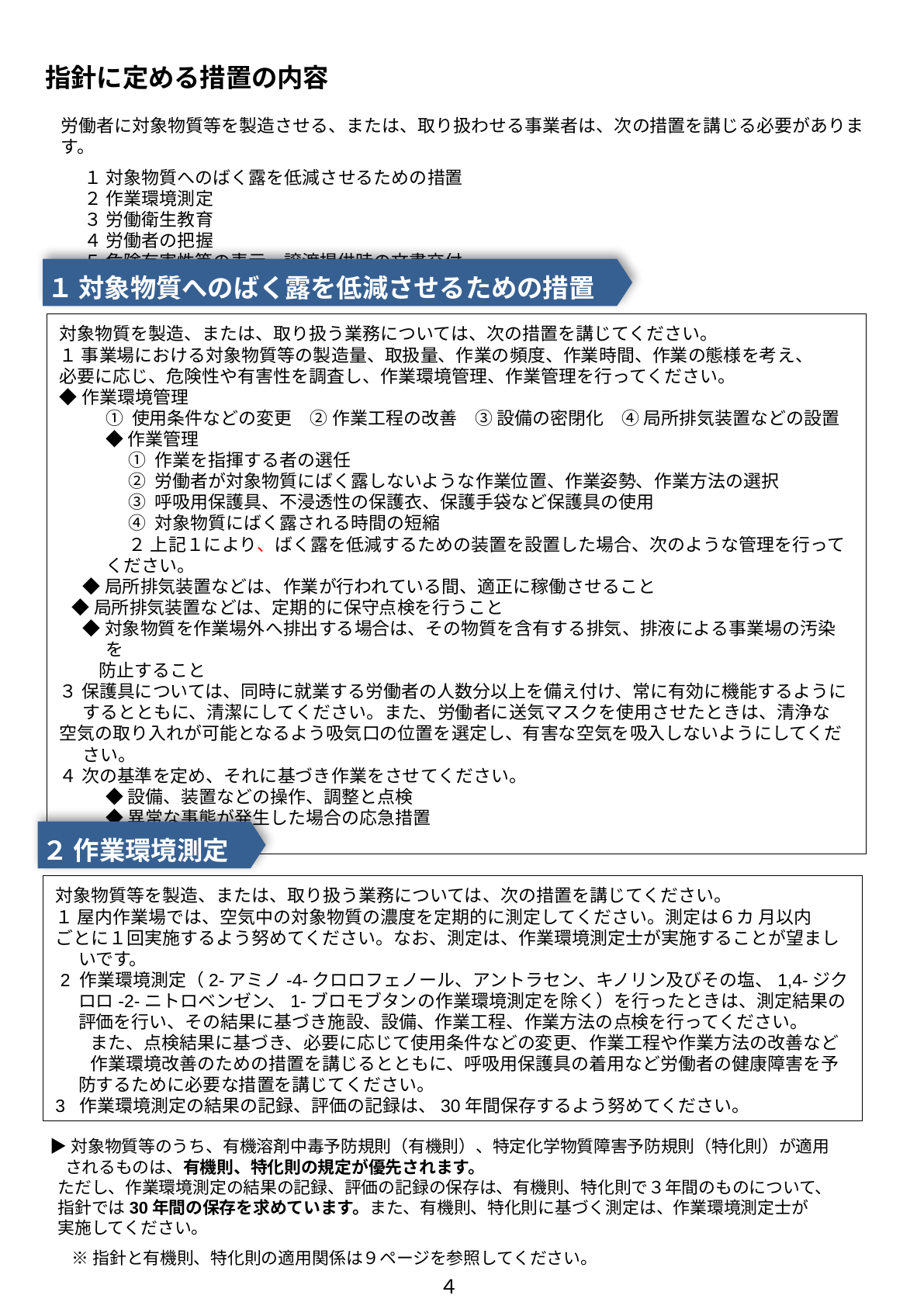

指針に定める措置の内容
労働者に対象物質等を製造させる、または、取り扱わせる事業者は、次の措置を講じる必要があります。

１ 対象物質へのばく露を低減させるための措置
２ 作業環境測定
３ 労働衛生教育
４ 労働者の把握
５ 危険有害性等の表示、譲渡提供時の文書交付
改行位置を整え読みやすくしました。

１ 対象物質へのばく露を低減させるための措置
対象物質を製造、または、取り扱う業務については、次の措置を講じてください。
１ 事業場における対象物質等の製造量、取扱量、作業の頻度、作業時間、作業の態様を考え、
必要に応じ、危険性や有害性を調査し、作業環境管理、作業管理を行ってください。
◆作業環境管理
① 使用条件などの変更　② 作業工程の改善　③ 設備の密閉化　④ 局所排気装置などの設置
◆作業管理
① 作業を指揮する者の選任
② 労働者が対象物質にばく露しないような作業位置、作業姿勢、作業方法の選択
③ 呼吸用保護具、不浸透性の保護衣、保護手袋など保護具の使用
④ 対象物質にばく露される時間の短縮
２ 上記１により、ばく露を低減するための装置を設置した場合、次のような管理を行ってください。
◆局所排気装置などは、作業が行われている間、適正に稼働させること
◆局所排気装置などは、定期的に保守点検を行うこと
◆対象物質を作業場外へ排出する場合は、その物質を含有する排気、排液による事業場の汚染を
   防止すること
３ 保護具については、同時に就業する労働者の人数分以上を備え付け、常に有効に機能するようにするとともに、清潔にしてください。また、労働者に送気マスクを使用させたときは、清浄な
空気の取り入れが可能となるよう吸気口の位置を選定し、有害な空気を吸入しないようにしてください。
４ 次の基準を定め、それに基づき作業をさせてください。
◆設備、装置などの操作、調整と点検
◆異常な事態が発生した場合の応急措置
◆保護具の使用

２ 作業環境測定
対象物質等を製造、または、取り扱う業務については、次の措置を講じてください。
１ 屋内作業場では、空気中の対象物質の濃度を定期的に測定してください。測定は６カ 月以内
ごとに１回実施するよう努めてください。なお、測定は、作業環境測定士が実施することが望ましいです。
 2 作業環境測定（2-アミノ-4-クロロフェノール、アントラセン、キノリン及びその塩、1,4-ジクロロ-2-ニトロベンゼン、1-ブロモブタンの作業環境測定を除く）を行ったときは、測定結果の
評価を行い、その結果に基づき施設、設備、作業工程、作業方法の点検を行ってください。
また、点検結果に基づき、必要に応じて使用条件などの変更、作業工程や作業方法の改善など
作業環境改善のための措置を講じるとともに、呼吸用保護具の着用など労働者の健康障害を予防するために必要な措置を講じてください。
3  作業環境測定の結果の記録、評価の記録は、30年間保存するよう努めてください。
▶対象物質等のうち、有機溶剤中毒予防規則（有機則）、特定化学物質障害予防規則（特化則）が適用
   されるものは、有機則、特化則の規定が優先されます。
 ただし、作業環境測定の結果の記録、評価の記録の保存は、有機則、特化則で３年間のものについて、
 指針では30年間の保存を求めています。また、有機則、特化則に基づく測定は、作業環境測定士が
 実施してください。

※指針と有機則、特化則の適用関係は９ページを参照してください。
４